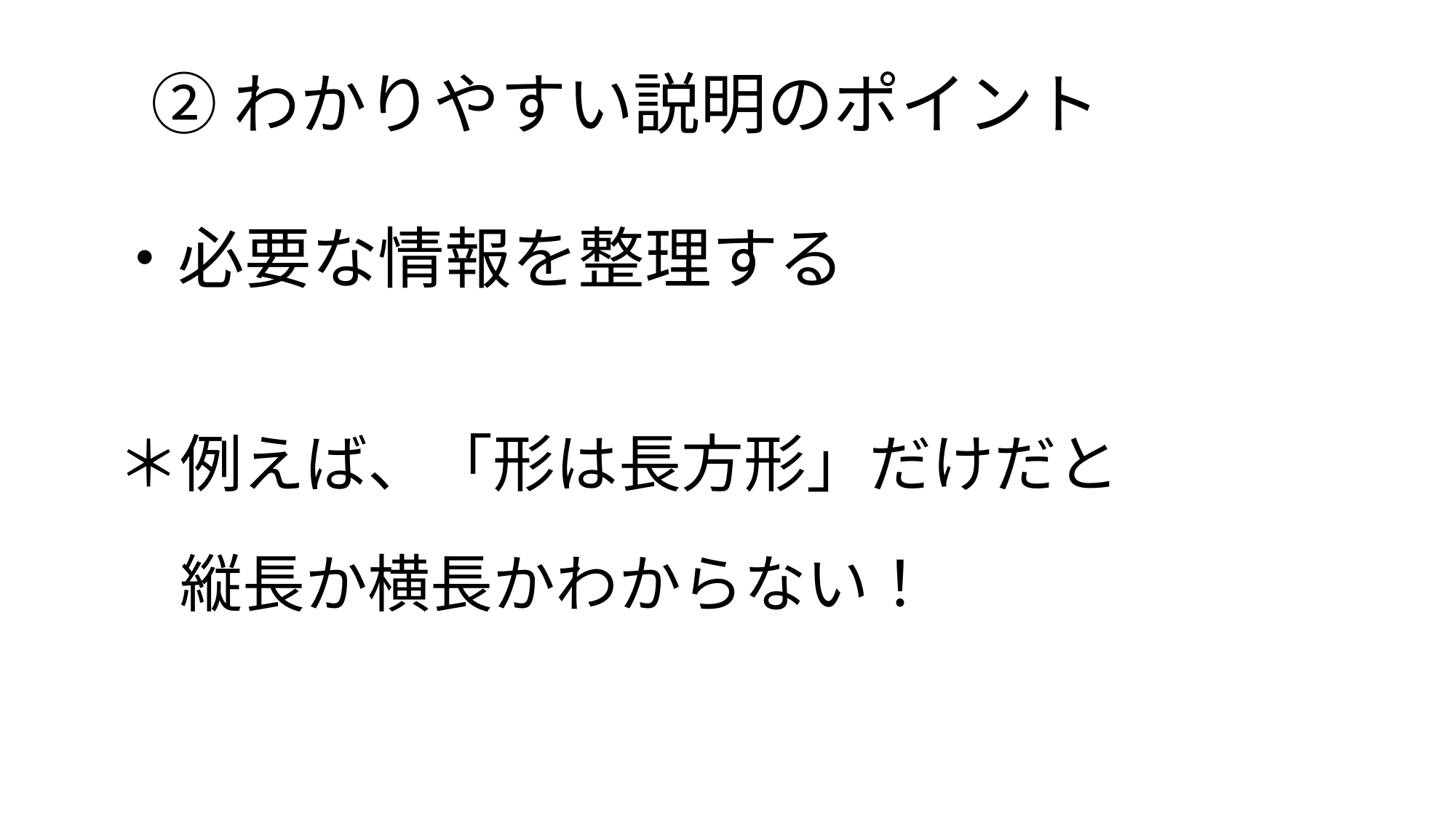

# ②わかりやすい説明のポイント
・必要な情報を整理する
＊例えば、「形は長方形」だけだと
　縦長か横長かわからない！